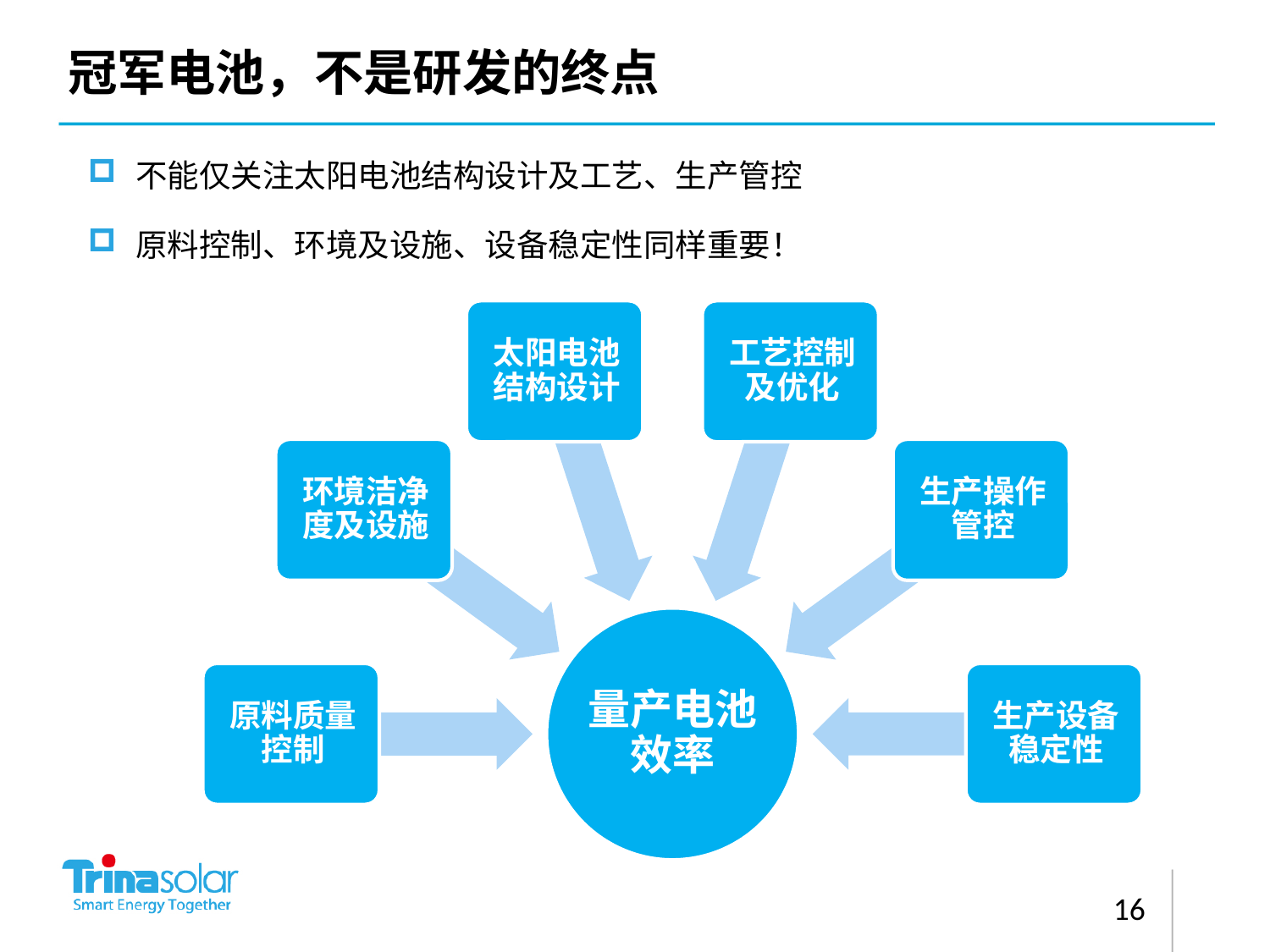

冠军电池，不是研发的终点
不能仅关注太阳电池结构设计及工艺、生产管控
原料控制、环境及设施、设备稳定性同样重要！
量产电池效率
原料质量控制
环境洁净度及设施
太阳电池结构设计
工艺控制及优化
生产操作管控
生产设备稳定性
16